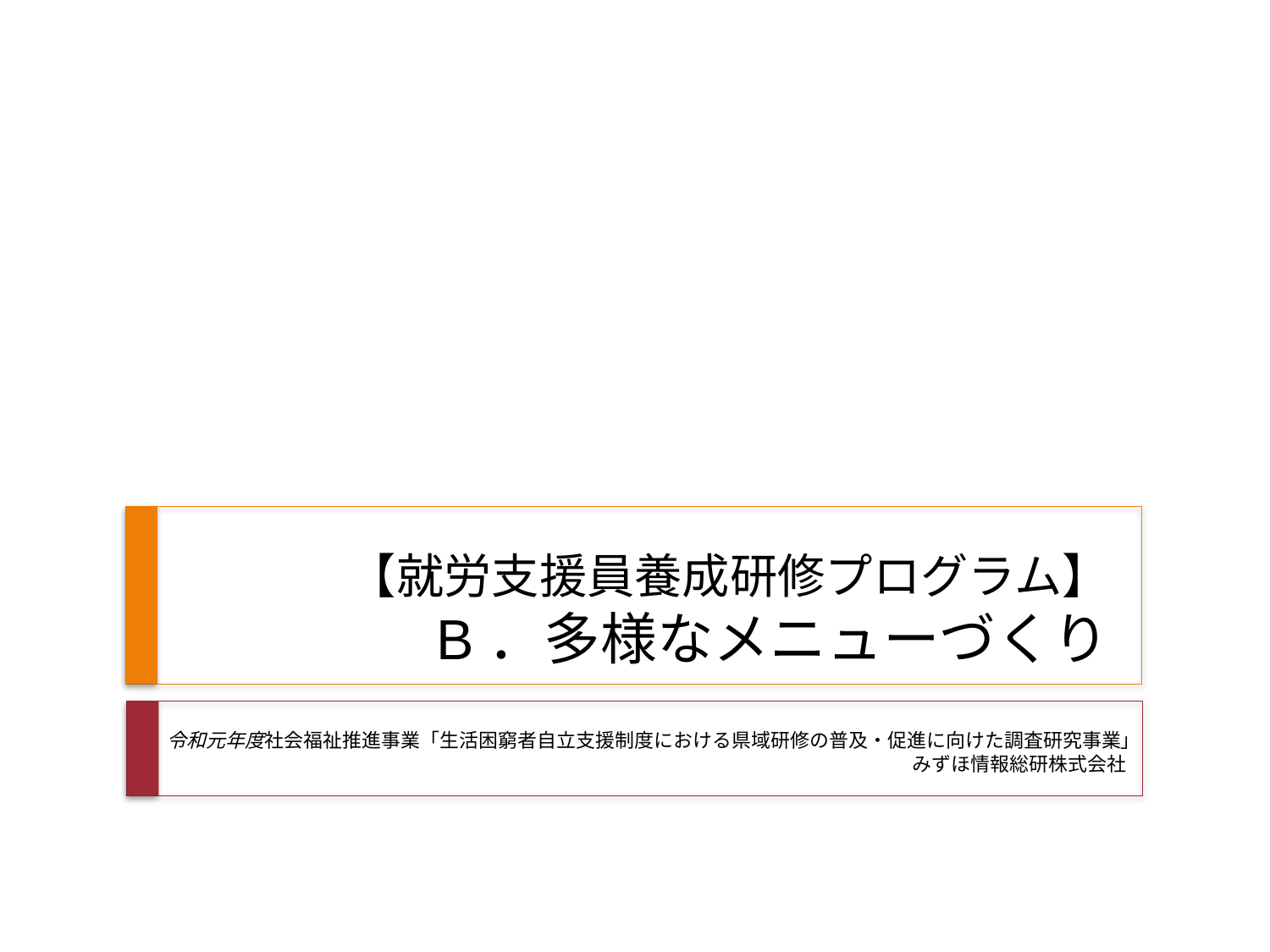

# 【就労支援員養成研修プログラム】 B．多様なメニューづくり
令和元年度社会福祉推進事業「生活困窮者自立支援制度における県域研修の普及・促進に向けた調査研究事業」
　　　　　　　　　　　　　　　　　　　　　　　　　　　　　　　　　　　　　みずほ情報総研株式会社